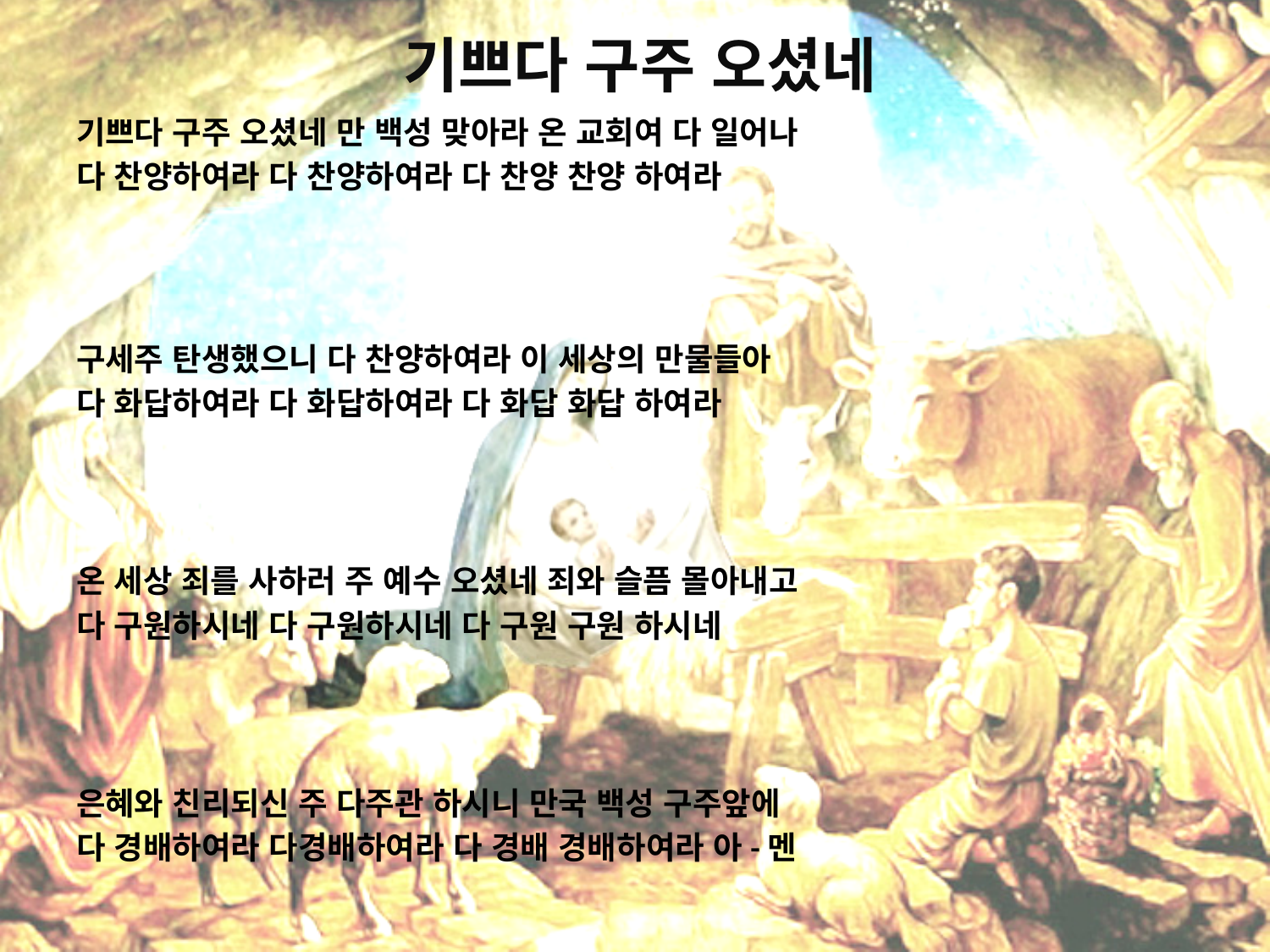

# 기쁘다 구주 오셨네
기쁘다 구주 오셨네 만 백성 맞아라 온 교회여 다 일어나
다 찬양하여라 다 찬양하여라 다 찬양 찬양 하여라

구세주 탄생했으니 다 찬양하여라 이 세상의 만물들아
다 화답하여라 다 화답하여라 다 화답 화답 하여라

온 세상 죄를 사하러 주 예수 오셨네 죄와 슬픔 몰아내고
다 구원하시네 다 구원하시네 다 구원 구원 하시네

은혜와 친리되신 주 다주관 하시니 만국 백성 구주앞에
다 경배하여라 다경배하여라 다 경배 경배하여라 아-멘